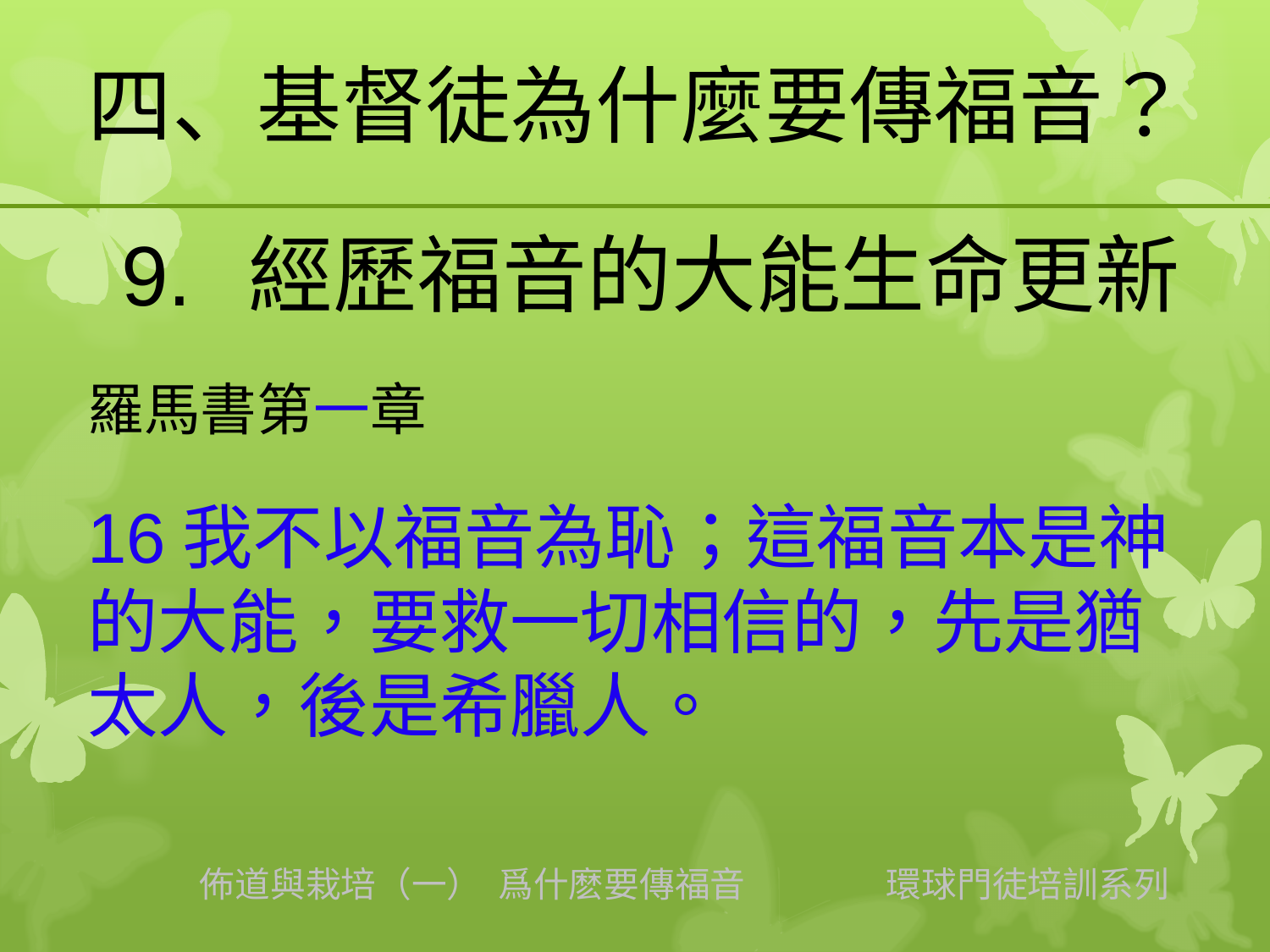

四、基督徒為什麼要傳福音？

經歷福音的大能生命更新

羅馬書第一章

16我不以福音為恥；這福音本是神的大能，要救一切相信的，先是猶太人，後是希臘人。